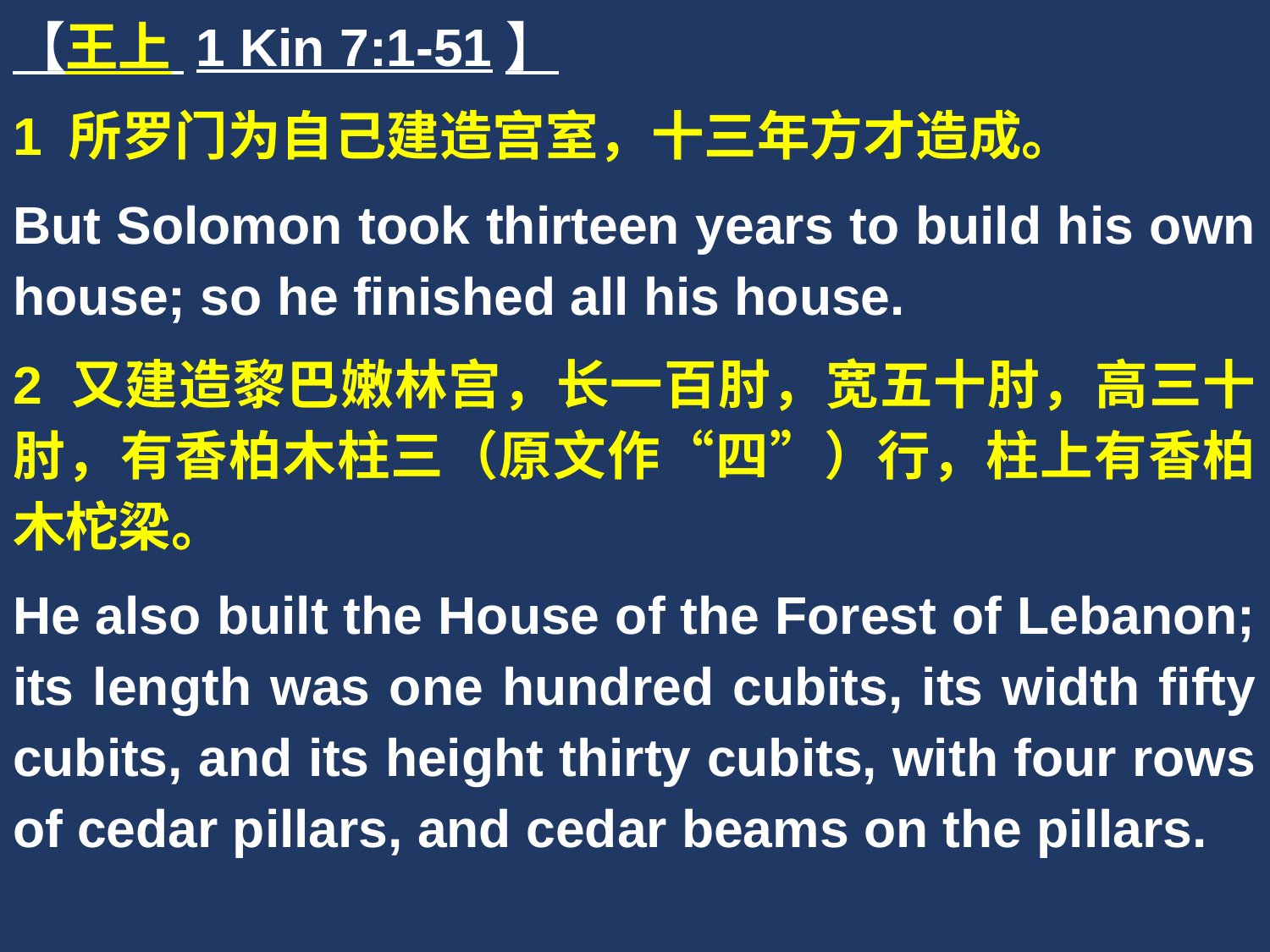

【王上 1 Kin 7:1-51】
1 所罗门为自己建造宫室，十三年方才造成。
But Solomon took thirteen years to build his own house; so he finished all his house.
2 又建造黎巴嫩林宫，长一百肘，宽五十肘，高三十肘，有香柏木柱三（原文作“四”）行，柱上有香柏木柁梁。
He also built the House of the Forest of Lebanon; its length was one hundred cubits, its width fifty cubits, and its height thirty cubits, with four rows of cedar pillars, and cedar beams on the pillars.